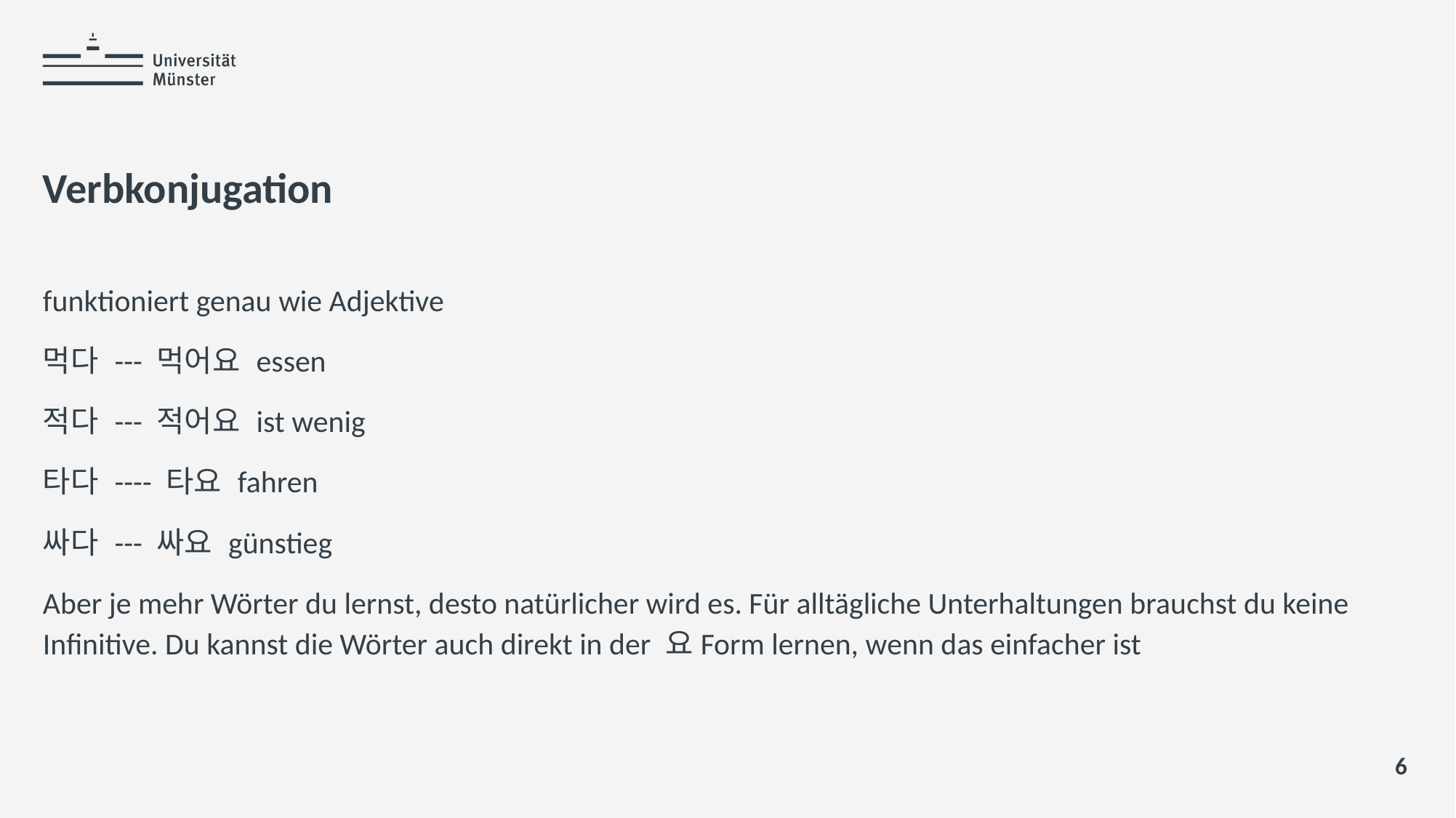

# Verbkonjugation
funktioniert genau wie Adjektive
먹다 --- 먹어요 essen
적다 --- 적어요 ist wenig
타다 ---- 타요 fahren
싸다 --- 싸요 günstieg
Aber je mehr Wörter du lernst, desto natürlicher wird es. Für alltägliche Unterhaltungen brauchst du keine Infinitive. Du kannst die Wörter auch direkt in der 요Form lernen, wenn das einfacher ist

6